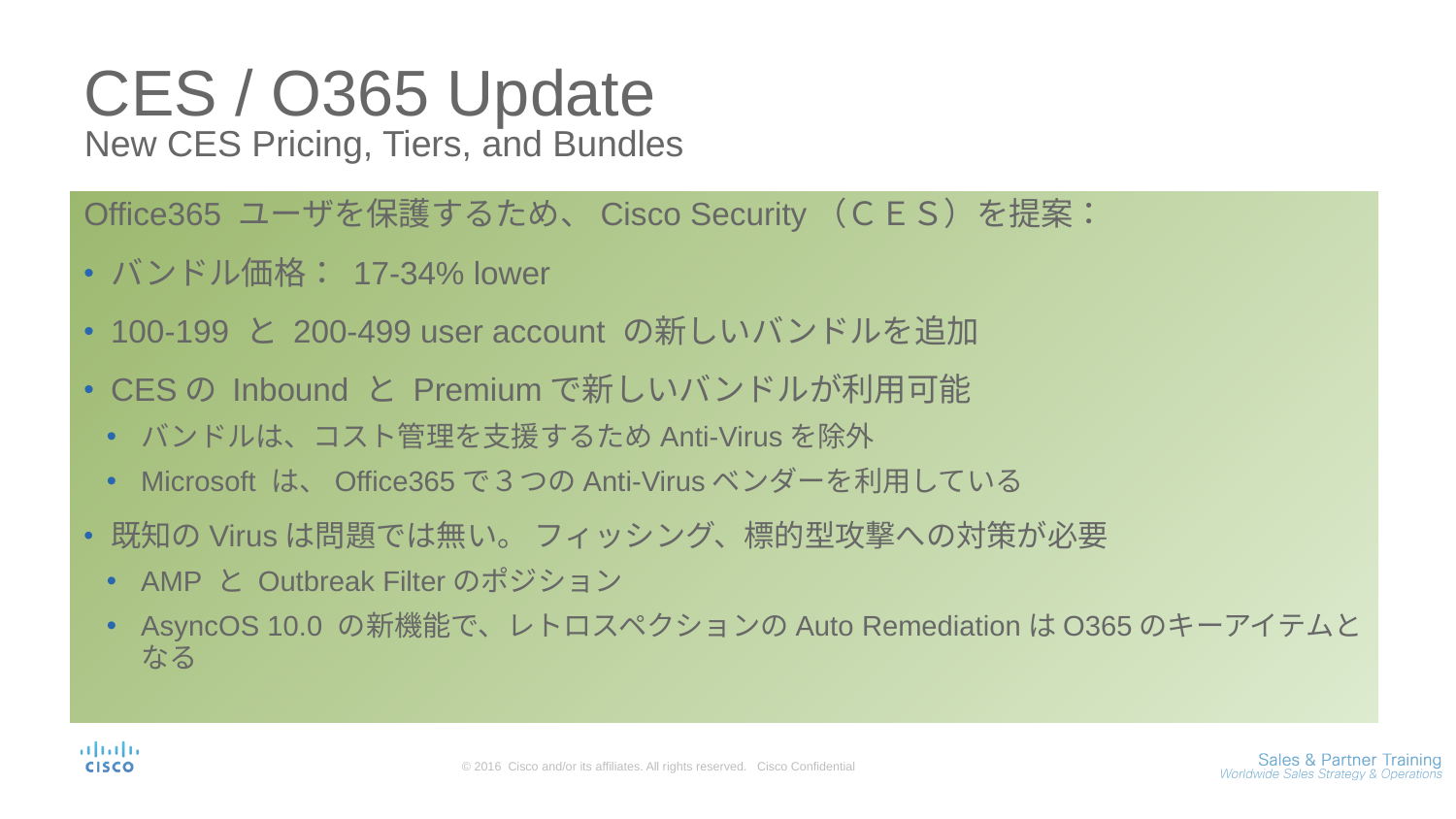

# CES / O365 Update New CES Pricing, Tiers, and Bundles
Office365 ユーザを保護するため、Cisco Security（ＣＥＳ）を提案：
バンドル価格： 17-34% lower
100-199 と 200-499 user account の新しいバンドルを追加
CESの Inbound と Premiumで新しいバンドルが利用可能
バンドルは、コスト管理を支援するためAnti-Virusを除外
Microsoft は、Office365で３つのAnti-Virusベンダーを利用している
既知のVirusは問題では無い。 フィッシング、標的型攻撃への対策が必要
AMP と Outbreak Filterのポジション
AsyncOS 10.0 の新機能で、レトロスペクションのAuto RemediationはO365のキーアイテムとなる